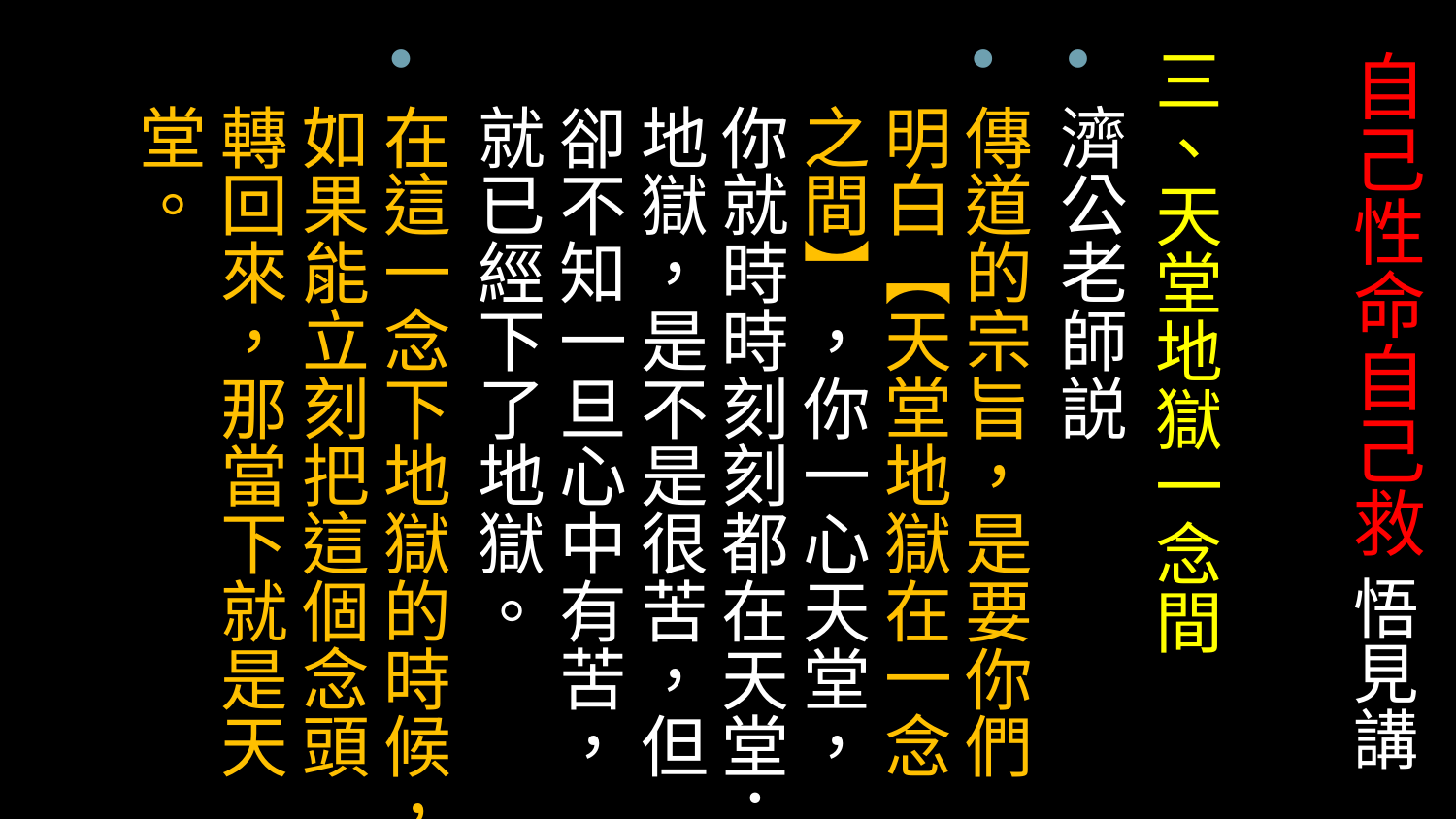

三、天堂地獄一念間
濟公老師説
傳道的宗旨，是要你們明白【天堂地獄在一念之間】，你一心天堂，你就時時刻刻都在天堂；地獄，是不是很苦，但卻不知一旦心中有苦，就已經下了地獄。
在這一念下地獄的時候，如果能立刻把這個念頭轉回來，那當下就是天堂。

# 自己性命自己救 悟見講